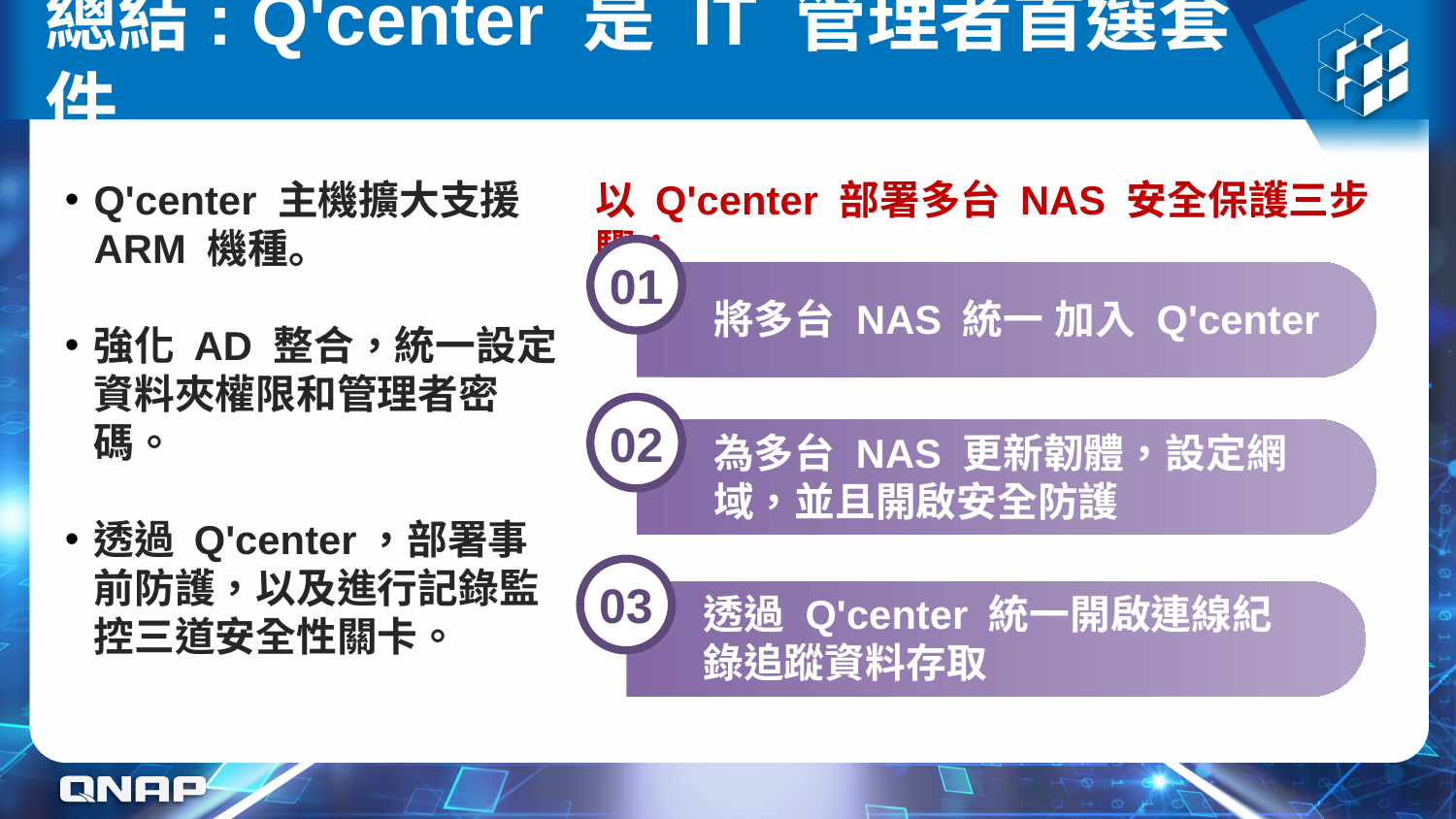

# 總結: Q'center 是 IT 管理者首選套件

Q'center 主機擴大支援ARM 機種。

強化 AD 整合，統一設定資料夾權限和管理者密碼。

透過 Q'center，部署事前防護，以及進行記錄監控三道安全性關卡。

以 Q'center 部署多台 NAS 安全保護三步驟：

01
將多台 NAS 統一 加入 Q'center

02
為多台 NAS 更新韌體，設定網域，並且開啟安全防護

03
透過 Q'center 統一開啟連線紀錄追蹤資料存取